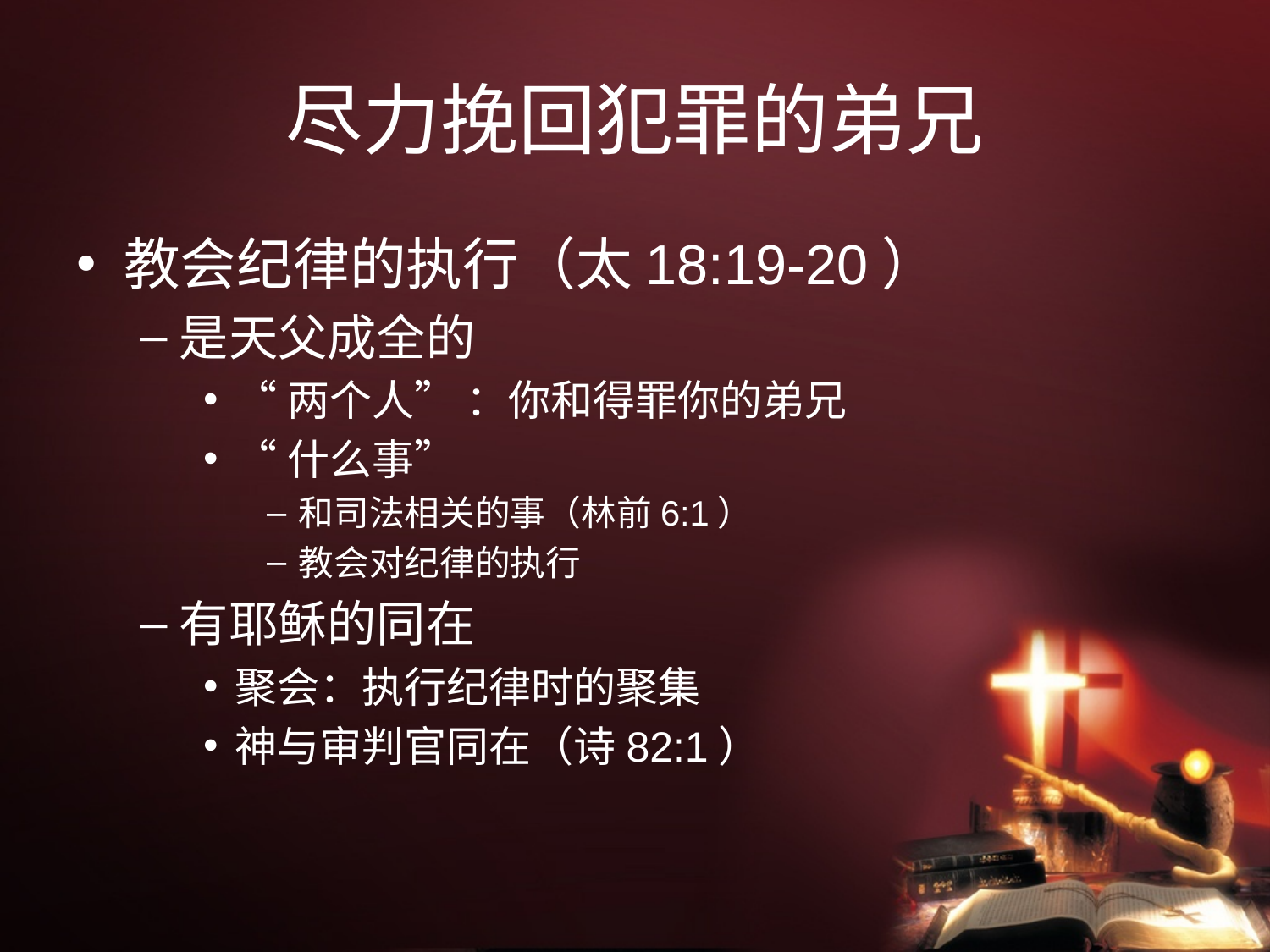

# 尽力挽回犯罪的弟兄
教会纪律的执行（太18:19-20）
是天父成全的
“两个人” ：你和得罪你的弟兄
“什么事”
和司法相关的事（林前6:1）
教会对纪律的执行
有耶稣的同在
聚会：执行纪律时的聚集
神与审判官同在（诗82:1）